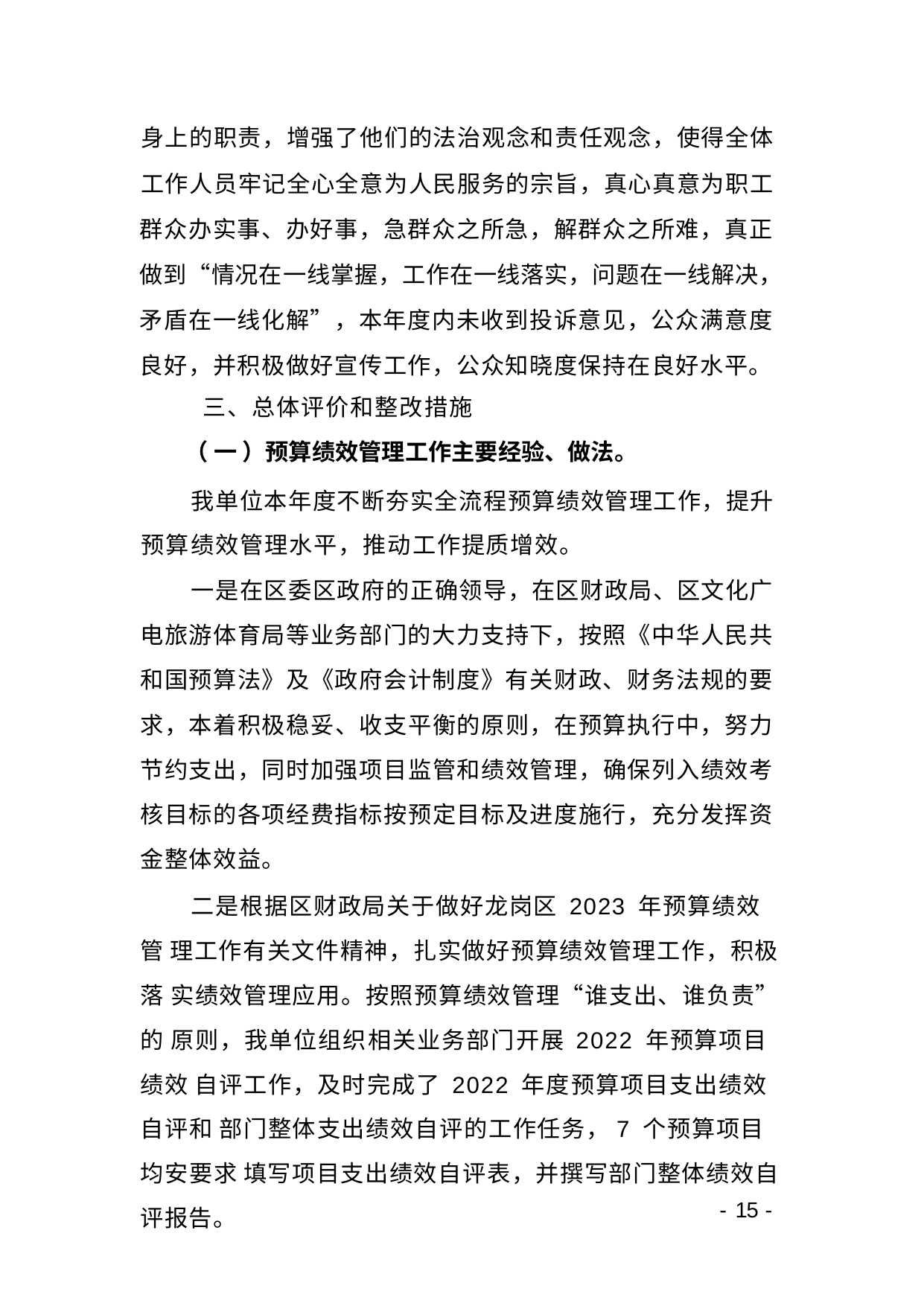

身上的职责，增强了他们的法治观念和责任观念，使得全体
工作人员牢记全心全意为人民服务的宗旨，真心真意为职工 群众办实事、办好事，急群众之所急，解群众之所难，真正 做到“情况在一线掌握，工作在一线落实，问题在一线解决， 矛盾在一线化解”，本年度内未收到投诉意见，公众满意度 良好，并积极做好宣传工作，公众知晓度保持在良好水平。
三、总体评价和整改措施
（ 一 ）预算绩效管理工作主要经验、做法。
我单位本年度不断夯实全流程预算绩效管理工作，提升 预算绩效管理水平，推动工作提质增效。
一是在区委区政府的正确领导，在区财政局、区文化广 电旅游体育局等业务部门的大力支持下，按照《中华人民共 和国预算法》及《政府会计制度》有关财政、财务法规的要 求，本着积极稳妥、收支平衡的原则，在预算执行中，努力 节约支出，同时加强项目监管和绩效管理，确保列入绩效考 核目标的各项经费指标按预定目标及进度施行，充分发挥资 金整体效益。
二是根据区财政局关于做好龙岗区 2023 年预算绩效管 理工作有关文件精神，扎实做好预算绩效管理工作，积极落 实绩效管理应用。按照预算绩效管理“谁支出、谁负责”的 原则，我单位组织相关业务部门开展 2022 年预算项目绩效 自评工作，及时完成了 2022 年度预算项目支出绩效自评和 部门整体支出绩效自评的工作任务，7 个预算项目均安要求 填写项目支出绩效自评表，并撰写部门整体绩效自评报告。

- 15 -